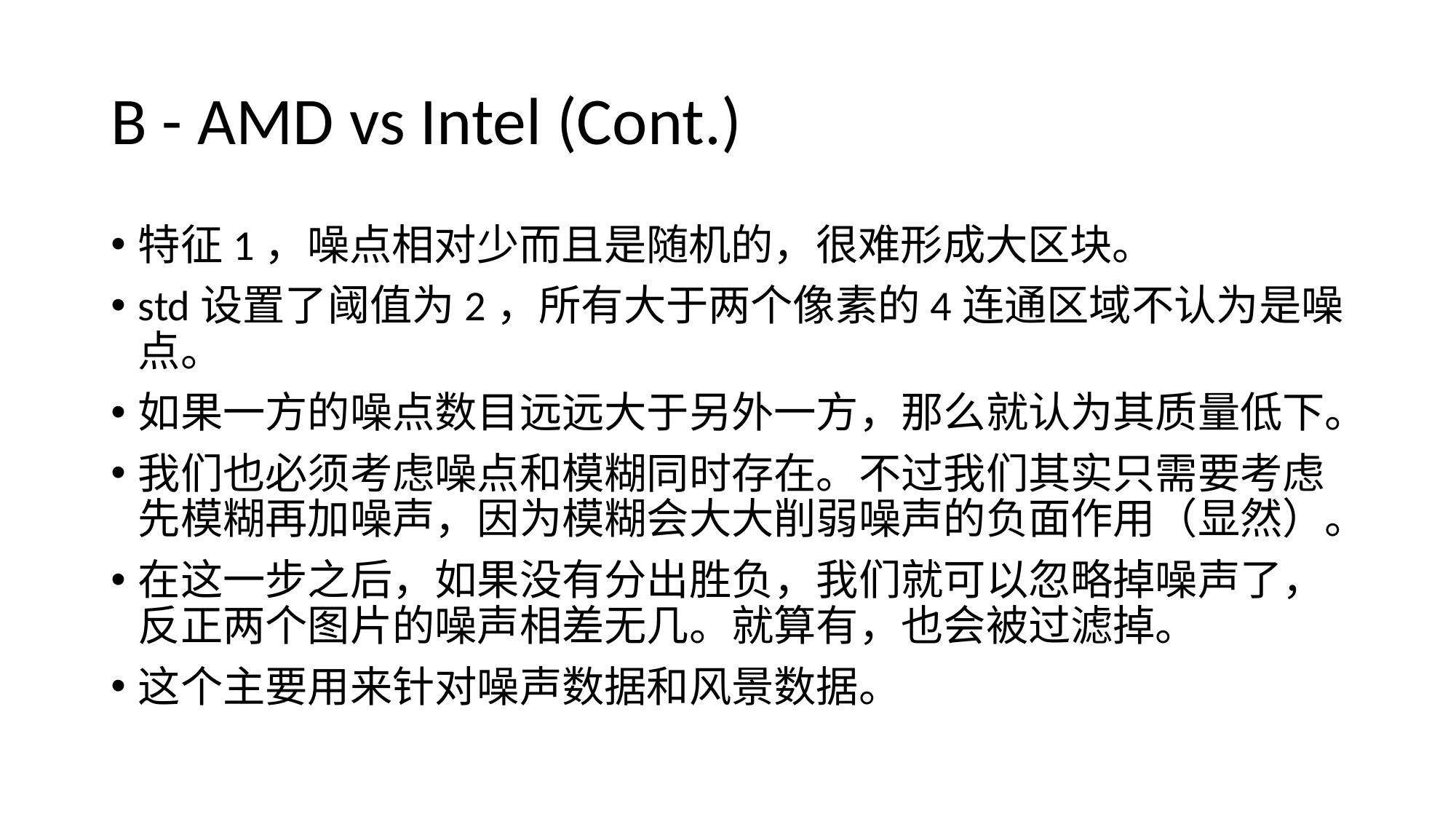

# B - AMD vs Intel (Cont.)
特征1，噪点相对少而且是随机的，很难形成大区块。
std设置了阈值为2，所有大于两个像素的4连通区域不认为是噪点。
如果一方的噪点数目远远大于另外一方，那么就认为其质量低下。
我们也必须考虑噪点和模糊同时存在。不过我们其实只需要考虑先模糊再加噪声，因为模糊会大大削弱噪声的负面作用（显然）。
在这一步之后，如果没有分出胜负，我们就可以忽略掉噪声了，反正两个图片的噪声相差无几。就算有，也会被过滤掉。
这个主要用来针对噪声数据和风景数据。